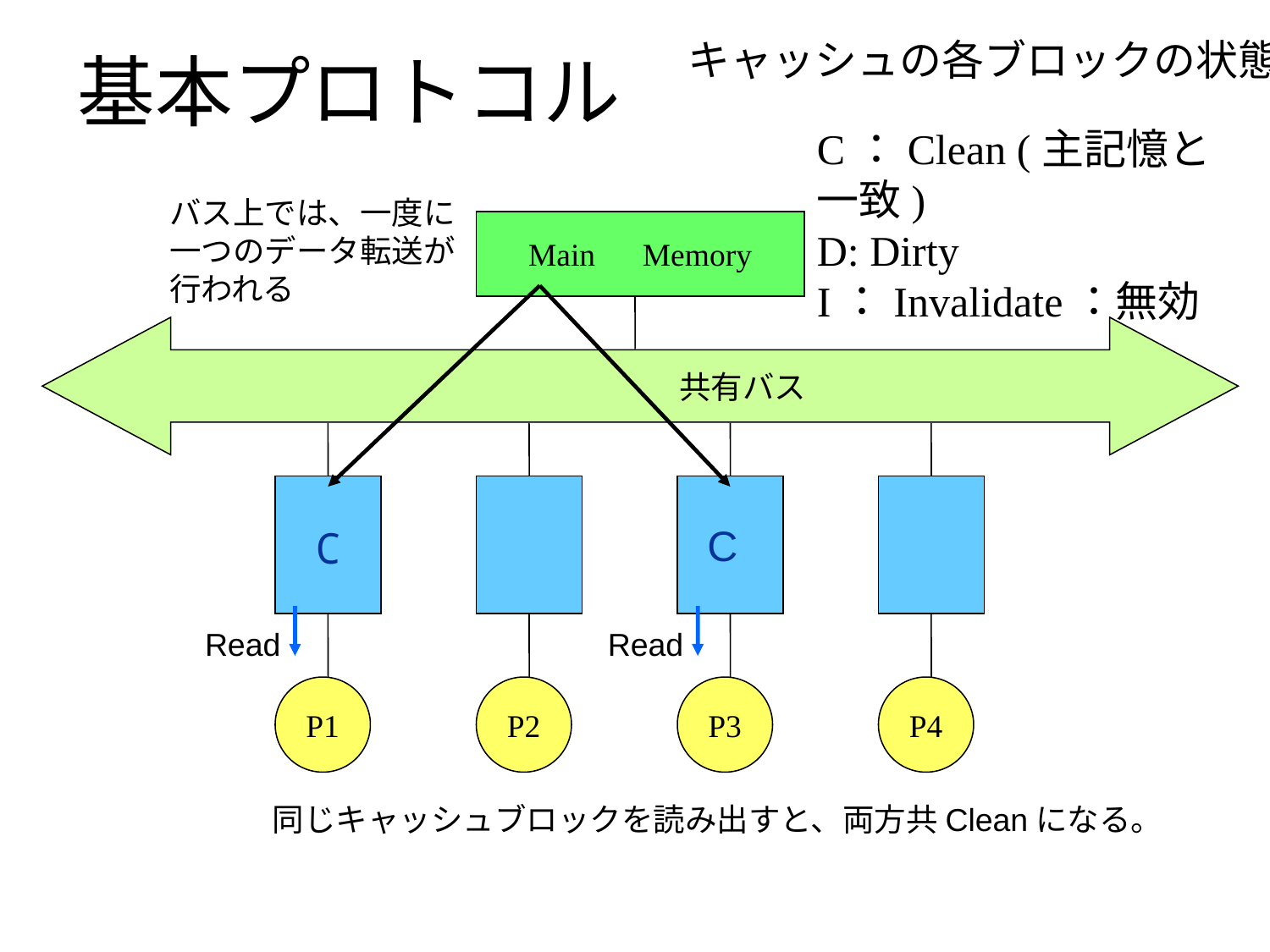

キャッシュの各ブロックの状態
基本プロトコル
C：Clean (主記憶と一致)
D: Dirty
I：Invalidate：無効
バス上では、一度に
一つのデータ転送が
行われる
Main　Memory

共有バス

P2

P3

P4

C
C

Read

Read

P1
同じキャッシュブロックを読み出すと、両方共Cleanになる。